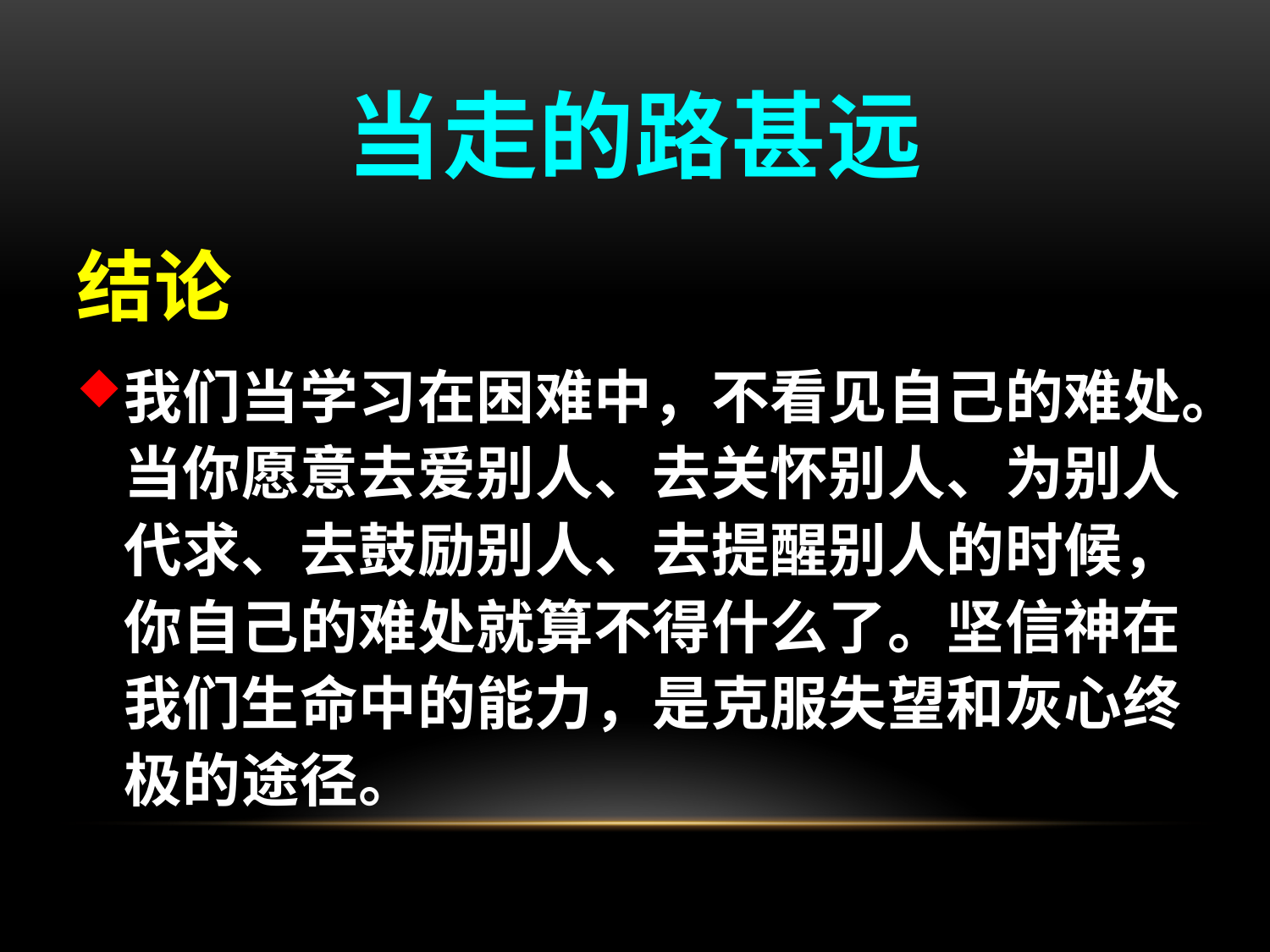

# 当走的路甚远
结论
我们当学习在困难中，不看见自己的难处。当你愿意去爱别人、去关怀别人、为别人代求、去鼓励别人、去提醒别人的时候，你自己的难处就算不得什么了。坚信神在我们生命中的能力，是克服失望和灰心终极的途径。